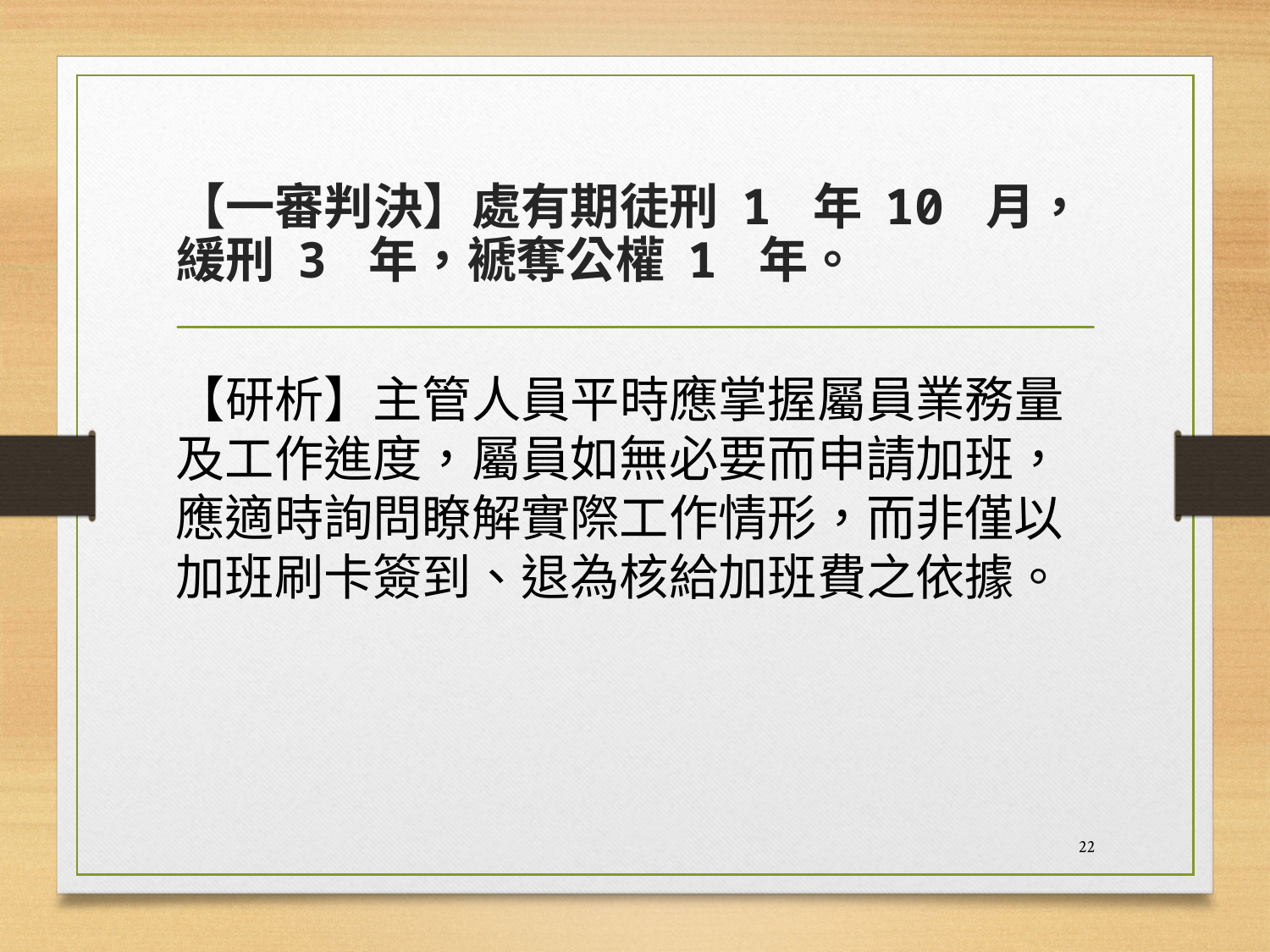

# 【一審判決】處有期徒刑 1 年 10 月，緩刑 3 年，褫奪公權 1 年。
【研析】主管人員平時應掌握屬員業務量及工作進度，屬員如無必要而申請加班，應適時詢問瞭解實際工作情形，而非僅以加班刷卡簽到、退為核給加班費之依據。
22